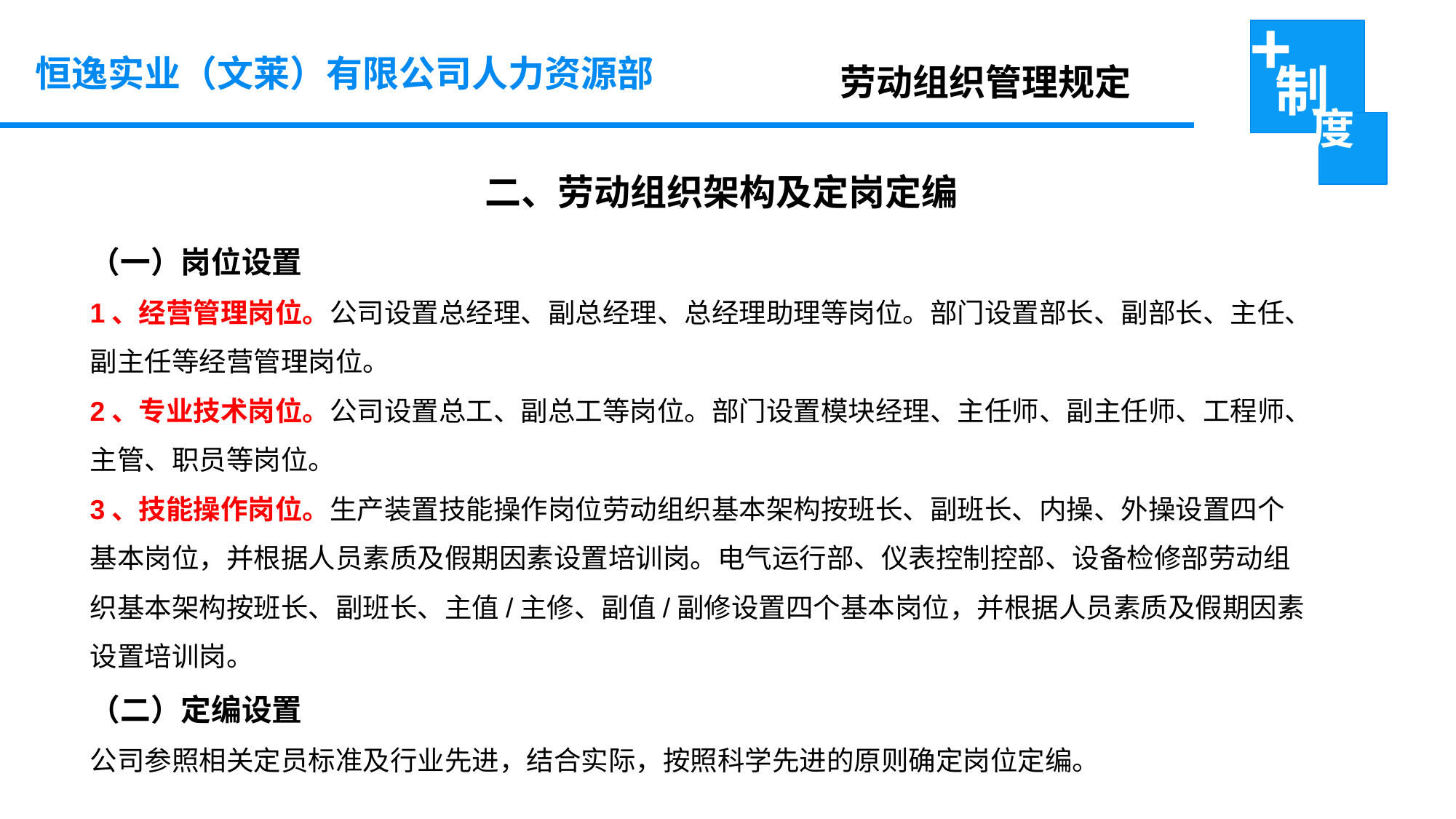

恒逸实业（文莱）有限公司人力资源部
劳动组织管理规定
二、劳动组织架构及定岗定编
（一）岗位设置
1、经营管理岗位。公司设置总经理、副总经理、总经理助理等岗位。部门设置部长、副部长、主任、副主任等经营管理岗位。
2、专业技术岗位。公司设置总工、副总工等岗位。部门设置模块经理、主任师、副主任师、工程师、主管、职员等岗位。
3、技能操作岗位。生产装置技能操作岗位劳动组织基本架构按班长、副班长、内操、外操设置四个基本岗位，并根据人员素质及假期因素设置培训岗。电气运行部、仪表控制控部、设备检修部劳动组织基本架构按班长、副班长、主值/主修、副值/副修设置四个基本岗位，并根据人员素质及假期因素设置培训岗。
（二）定编设置
公司参照相关定员标准及行业先进，结合实际，按照科学先进的原则确定岗位定编。